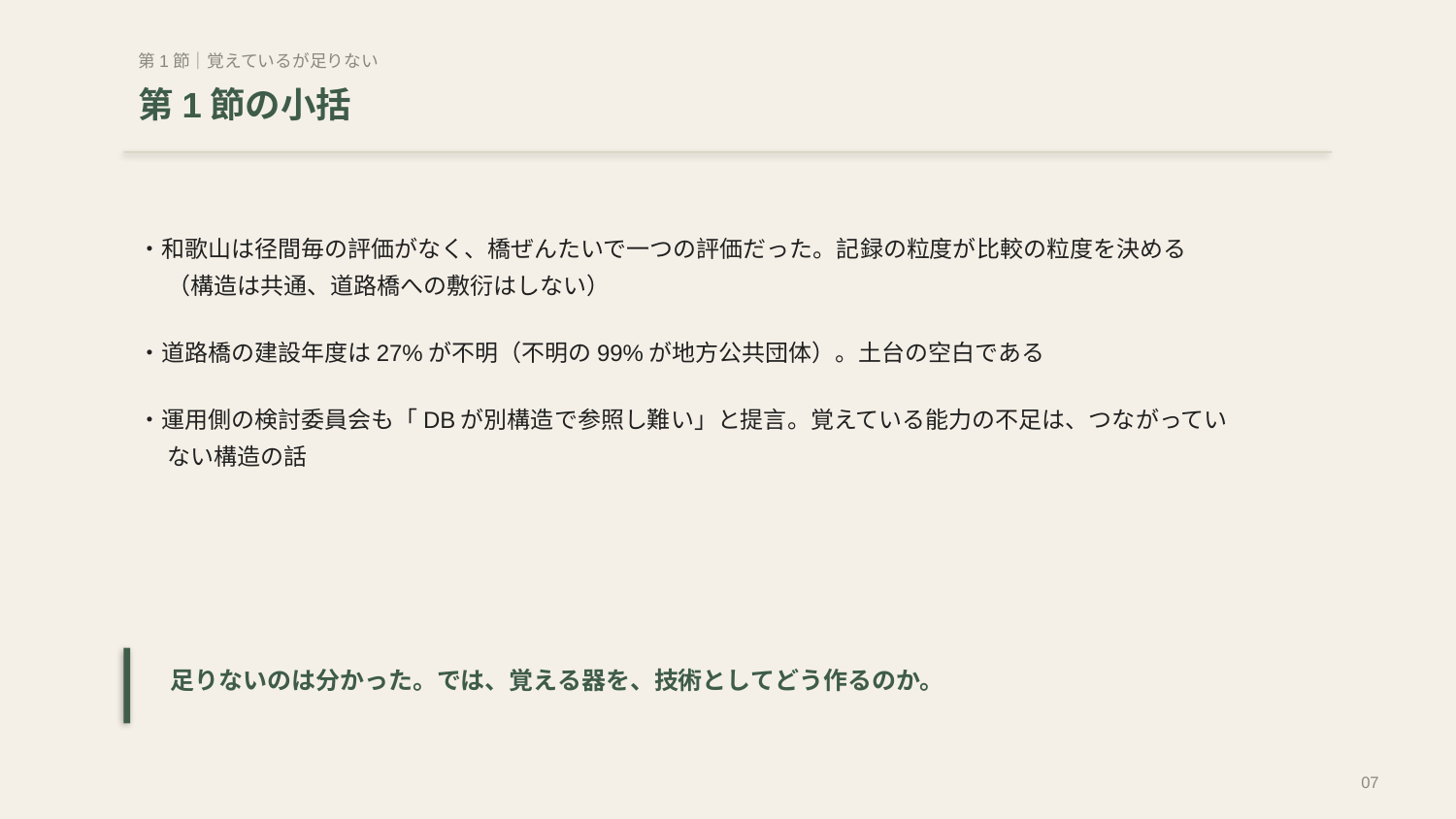

第1節｜覚えているが足りない
第1節の小括

・和歌山は径間毎の評価がなく、橋ぜんたいで一つの評価だった。記録の粒度が比較の粒度を決める（構造は共通、道路橋への敷衍はしない）
・道路橋の建設年度は27%が不明（不明の99%が地方公共団体）。土台の空白である
・運用側の検討委員会も「DBが別構造で参照し難い」と提言。覚えている能力の不足は、つながっていない構造の話

足りないのは分かった。では、覚える器を、技術としてどう作るのか。
07